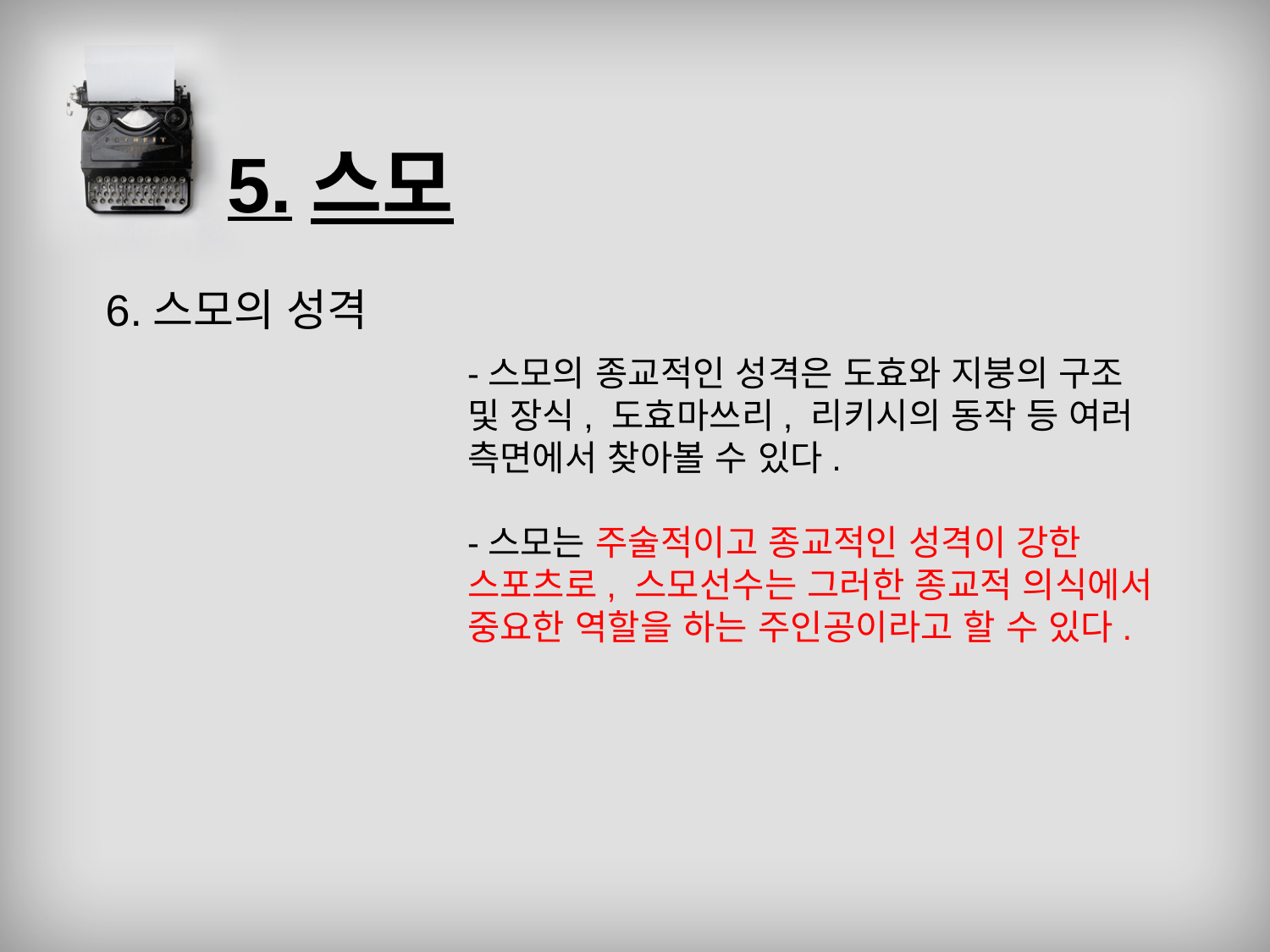

# 5.스모
6.스모의 성격

-스모의 종교적인 성격은 도효와 지붕의 구조 및 장식, 도효마쓰리, 리키시의 동작 등 여러 측면에서 찾아볼 수 있다.

-스모는 주술적이고 종교적인 성격이 강한 스포츠로, 스모선수는 그러한 종교적 의식에서 중요한 역할을 하는 주인공이라고 할 수 있다.